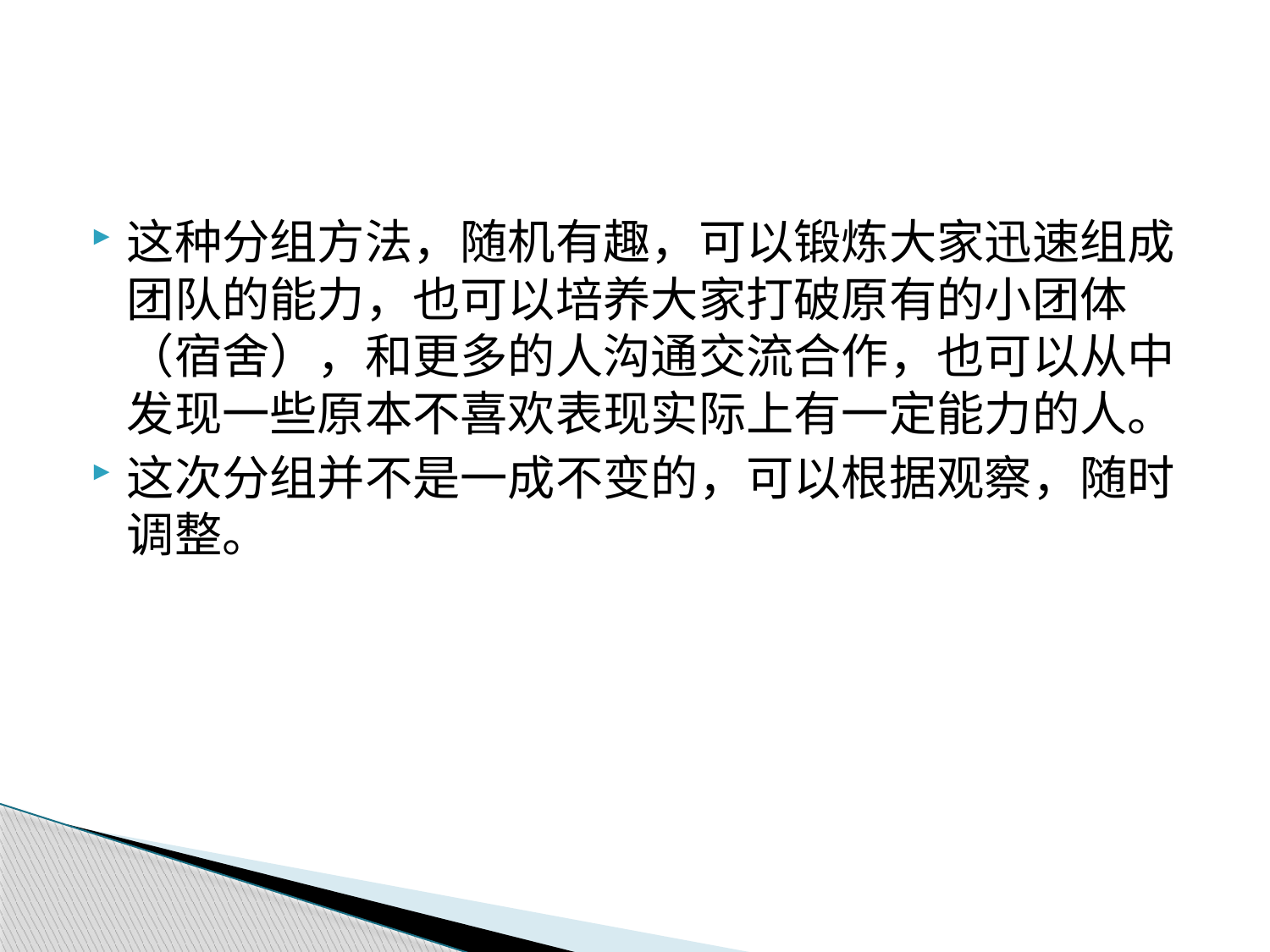

#
这种分组方法，随机有趣，可以锻炼大家迅速组成团队的能力，也可以培养大家打破原有的小团体（宿舍），和更多的人沟通交流合作，也可以从中发现一些原本不喜欢表现实际上有一定能力的人。
这次分组并不是一成不变的，可以根据观察，随时调整。